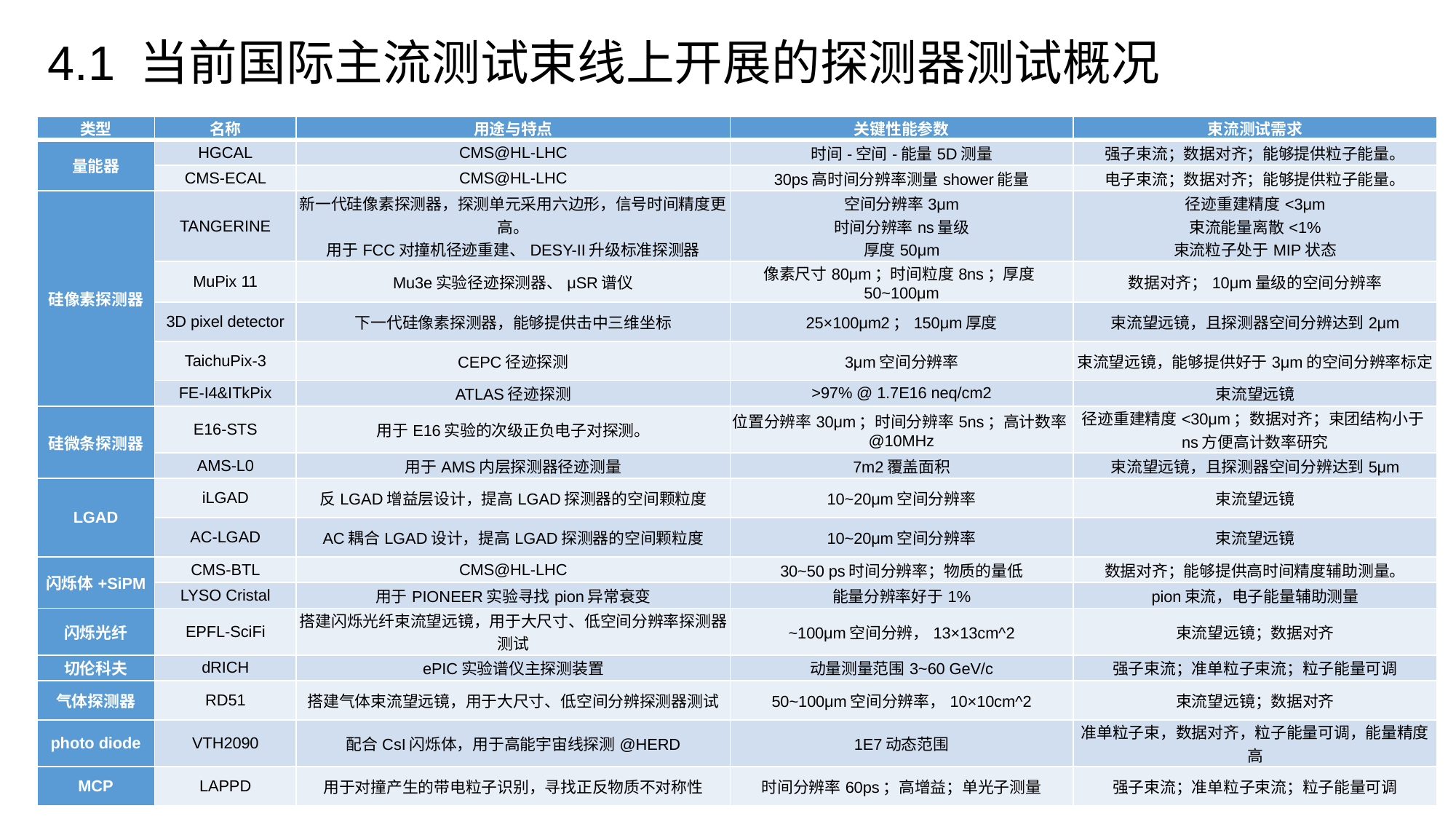

# 4.1 当前国际主流测试束线上开展的探测器测试概况
| 类型 | 名称 | 用途与特点 | 关键性能参数 | 束流测试需求 |
| --- | --- | --- | --- | --- |
| 量能器 | HGCAL | CMS@HL-LHC | 时间-空间-能量5D测量 | 强子束流；数据对齐；能够提供粒子能量。 |
|  | CMS-ECAL | CMS@HL-LHC | 30ps高时间分辨率测量shower能量 | 电子束流；数据对齐；能够提供粒子能量。 |
| 硅像素探测器 | TANGERINE | 新一代硅像素探测器，探测单元采用六边形，信号时间精度更高。 用于FCC对撞机径迹重建、DESY-II升级标准探测器 | 空间分辨率3μm 时间分辨率ns量级 厚度50μm | 径迹重建精度<3μm 束流能量离散<1% 束流粒子处于MIP状态 |
|  | MuPix 11 | Mu3e实验径迹探测器、μSR谱仪 | 像素尺寸80μm；时间粒度8ns；厚度50~100μm | 数据对齐；10μm量级的空间分辨率 |
|  | 3D pixel detector | 下一代硅像素探测器，能够提供击中三维坐标 | 25×100μm2；150μm厚度 | 束流望远镜，且探测器空间分辨达到2μm |
|  | TaichuPix-3 | CEPC径迹探测 | 3μm空间分辨率 | 束流望远镜，能够提供好于3μm的空间分辨率标定 |
|  | FE-I4&ITkPix | ATLAS径迹探测 | >97% @ 1.7E16 neq/cm2 | 束流望远镜 |
| 硅微条探测器 | E16-STS | 用于E16实验的次级正负电子对探测。 | 位置分辨率30μm；时间分辨率5ns；高计数率@10MHz | 径迹重建精度<30μm；数据对齐；束团结构小于ns方便高计数率研究 |
|  | AMS-L0 | 用于AMS内层探测器径迹测量 | 7m2覆盖面积 | 束流望远镜，且探测器空间分辨达到5μm |
| LGAD | iLGAD | 反LGAD增益层设计，提高LGAD探测器的空间颗粒度 | 10~20μm空间分辨率 | 束流望远镜 |
|  | AC-LGAD | AC耦合LGAD设计，提高LGAD探测器的空间颗粒度 | 10~20μm空间分辨率 | 束流望远镜 |
| 闪烁体+SiPM | CMS-BTL | CMS@HL-LHC | 30~50 ps时间分辨率；物质的量低 | 数据对齐；能够提供高时间精度辅助测量。 |
|  | LYSO Cristal | 用于PIONEER实验寻找pion异常衰变 | 能量分辨率好于1% | pion束流，电子能量辅助测量 |
| 闪烁光纤 | EPFL-SciFi | 搭建闪烁光纤束流望远镜，用于大尺寸、低空间分辨率探测器测试 | ~100μm空间分辨，13×13cm^2 | 束流望远镜；数据对齐 |
| 切伦科夫 | dRICH | ePIC实验谱仪主探测装置 | 动量测量范围3~60 GeV/c | 强子束流；准单粒子束流；粒子能量可调 |
| 气体探测器 | RD51 | 搭建气体束流望远镜，用于大尺寸、低空间分辨探测器测试 | 50~100μm空间分辨率，10×10cm^2 | 束流望远镜；数据对齐 |
| photo diode | VTH2090 | 配合CsI闪烁体，用于高能宇宙线探测@HERD | 1E7动态范围 | 准单粒子束，数据对齐，粒子能量可调，能量精度高 |
| MCP | LAPPD | 用于对撞产生的带电粒子识别，寻找正反物质不对称性 | 时间分辨率60ps；高增益；单光子测量 | 强子束流；准单粒子束流；粒子能量可调 |